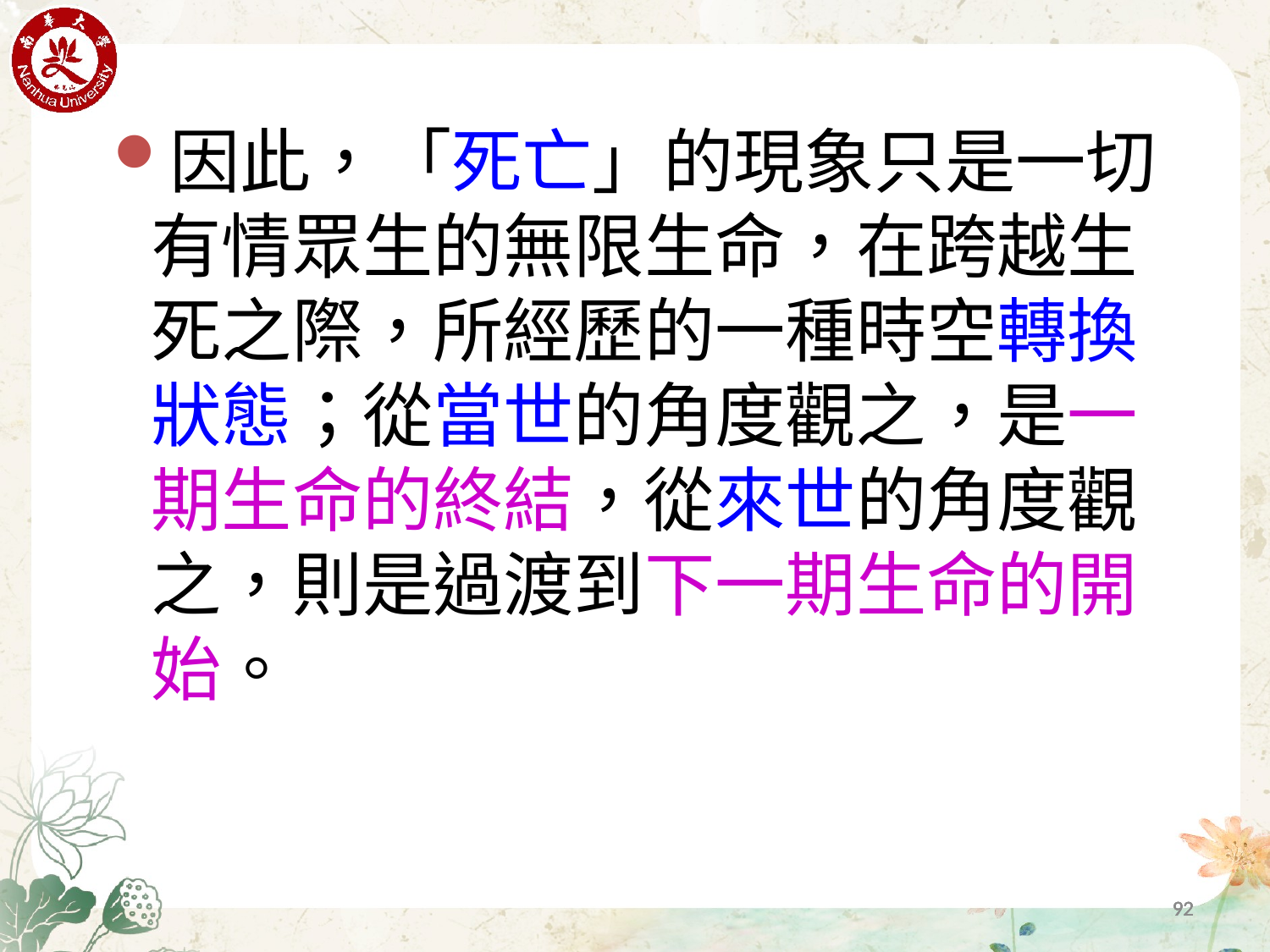

因此，「死亡」的現象只是一切有情眾生的無限生命，在跨越生死之際，所經歷的一種時空轉換狀態；從當世的角度觀之，是一期生命的終結，從來世的角度觀之，則是過渡到下一期生命的開始。
92
92
92
92
92